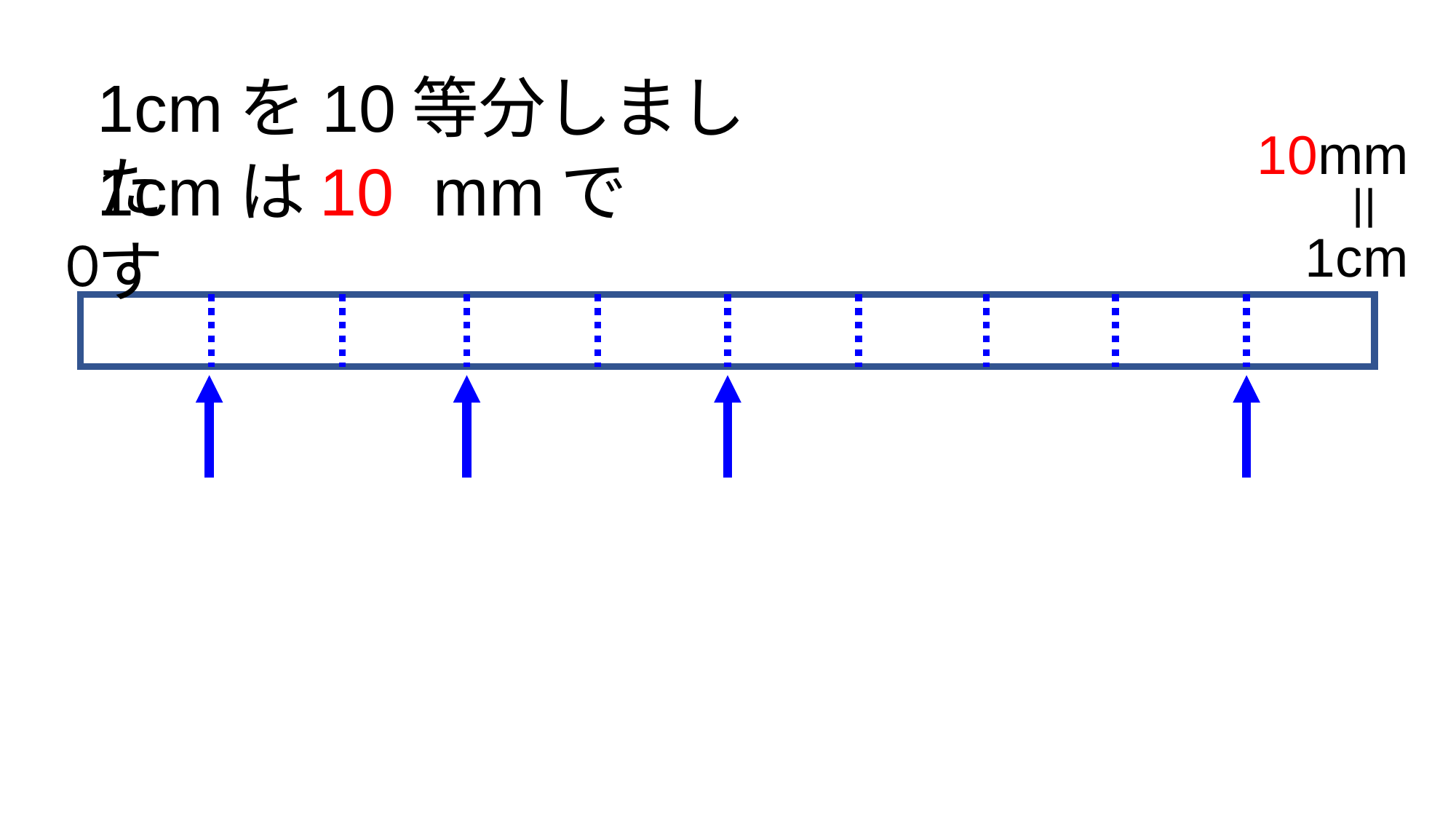

1cmを10等分しました
10mm
1cmは　   mmです
10
＝
1cm
０